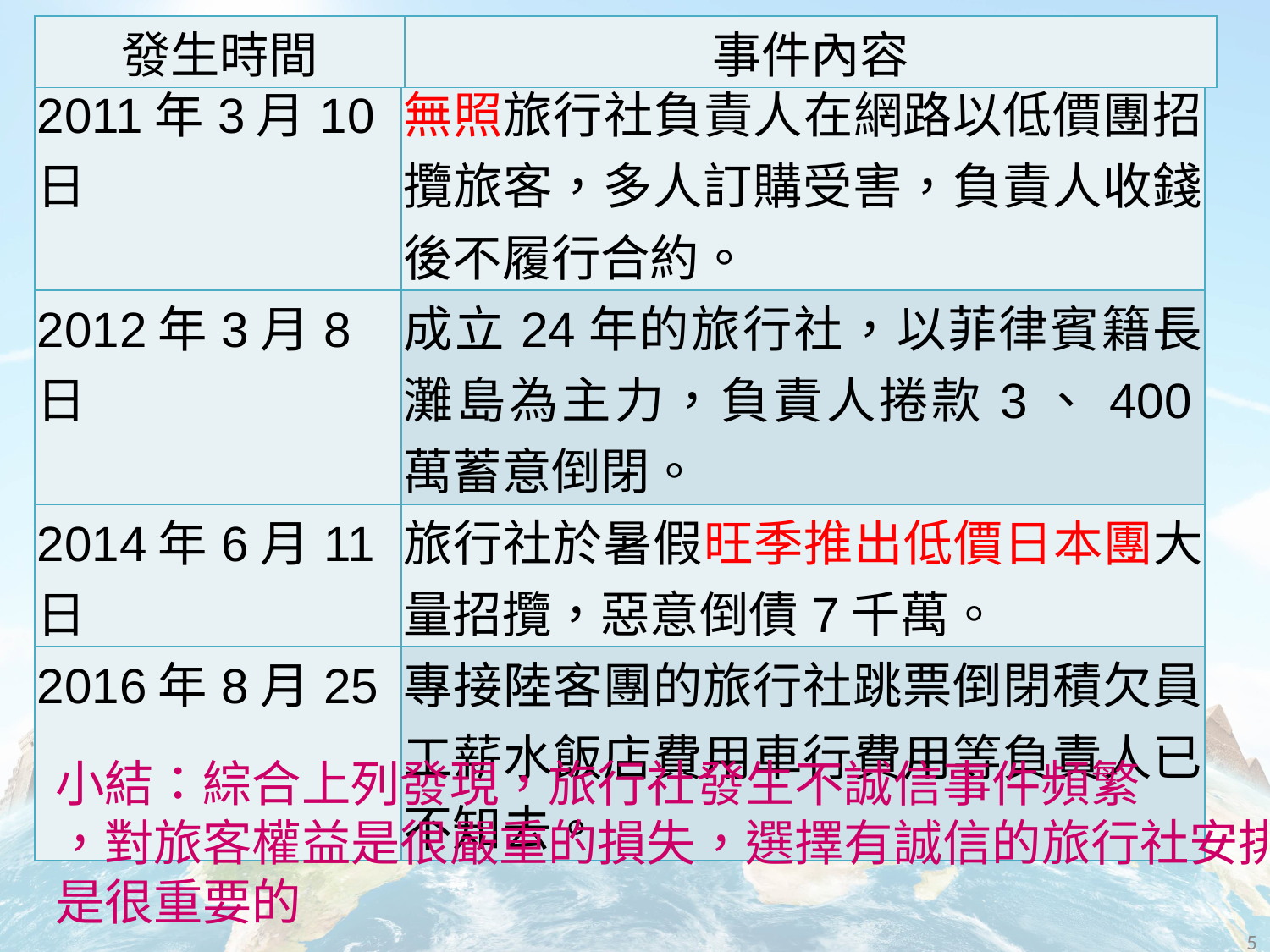

| 發生時間 | 事件內容 |
| --- | --- |
| 2011年3月10日 | 無照旅行社負責人在網路以低價團招攬旅客，多人訂購受害，負責人收錢後不履行合約。 |
| --- | --- |
| 2012年3月8日 | 成立24年的旅行社，以菲律賓籍長灘島為主力，負責人捲款3、400萬蓄意倒閉。 |
| 2014年6月11日 | 旅行社於暑假旺季推出低價日本團大量招攬，惡意倒債7千萬。 |
| 2016年8月25 | 專接陸客團的旅行社跳票倒閉積欠員工薪水飯店費用車行費用等負責人已不知去。 |
小結：綜合上列發現，旅行社發生不誠信事件頻繁
，對旅客權益是很嚴重的損失，選擇有誠信的旅行社安排假期
是很重要的

5